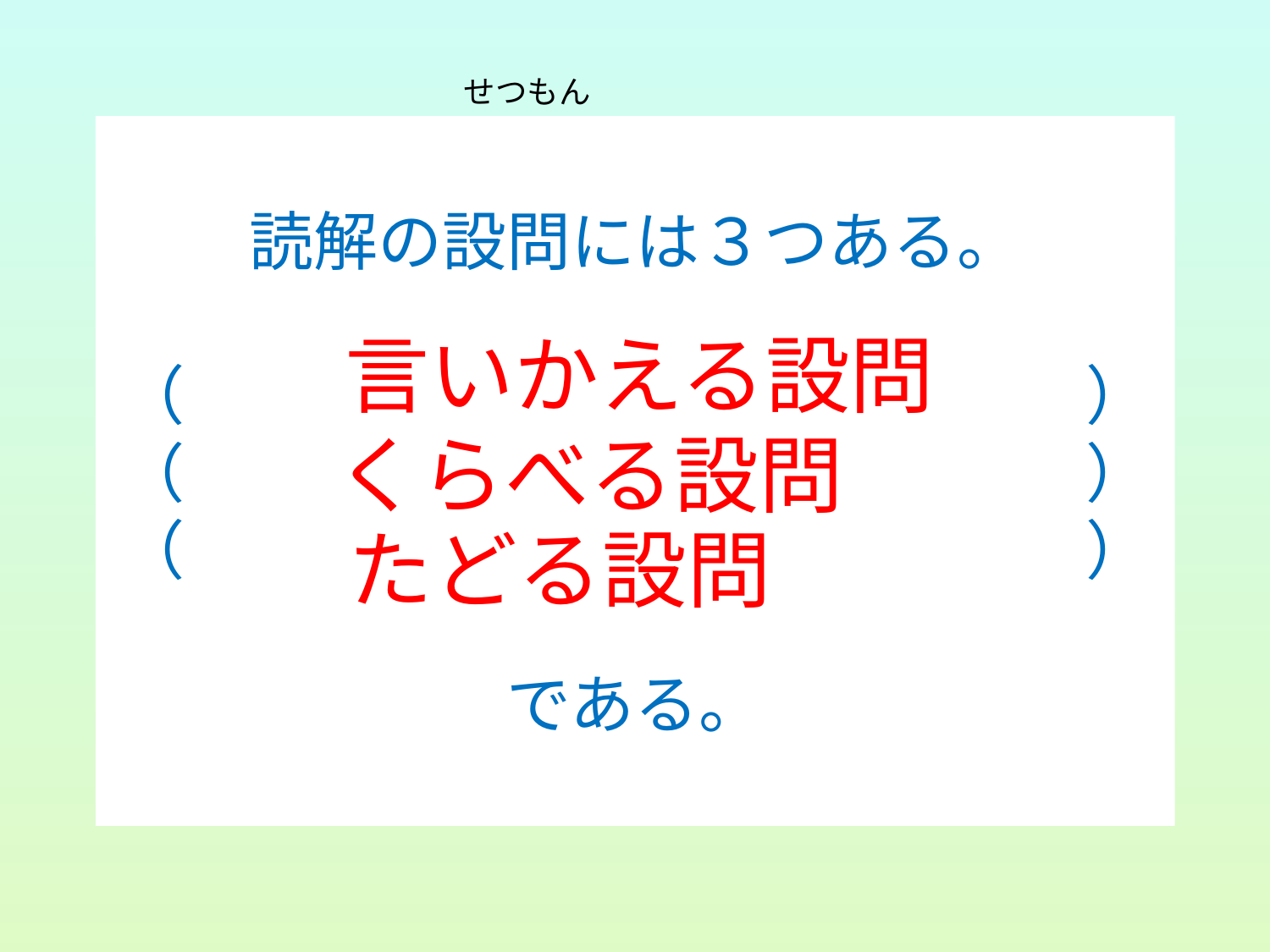

せつもん
読解の設問には３つある。

（　　　　　　　　　　　　　　）
（　　　　　　　　　　　　　　）
（　　　　　　　　　　　　　　）

である。
言いかえる設問
くらべる設問
たどる設問